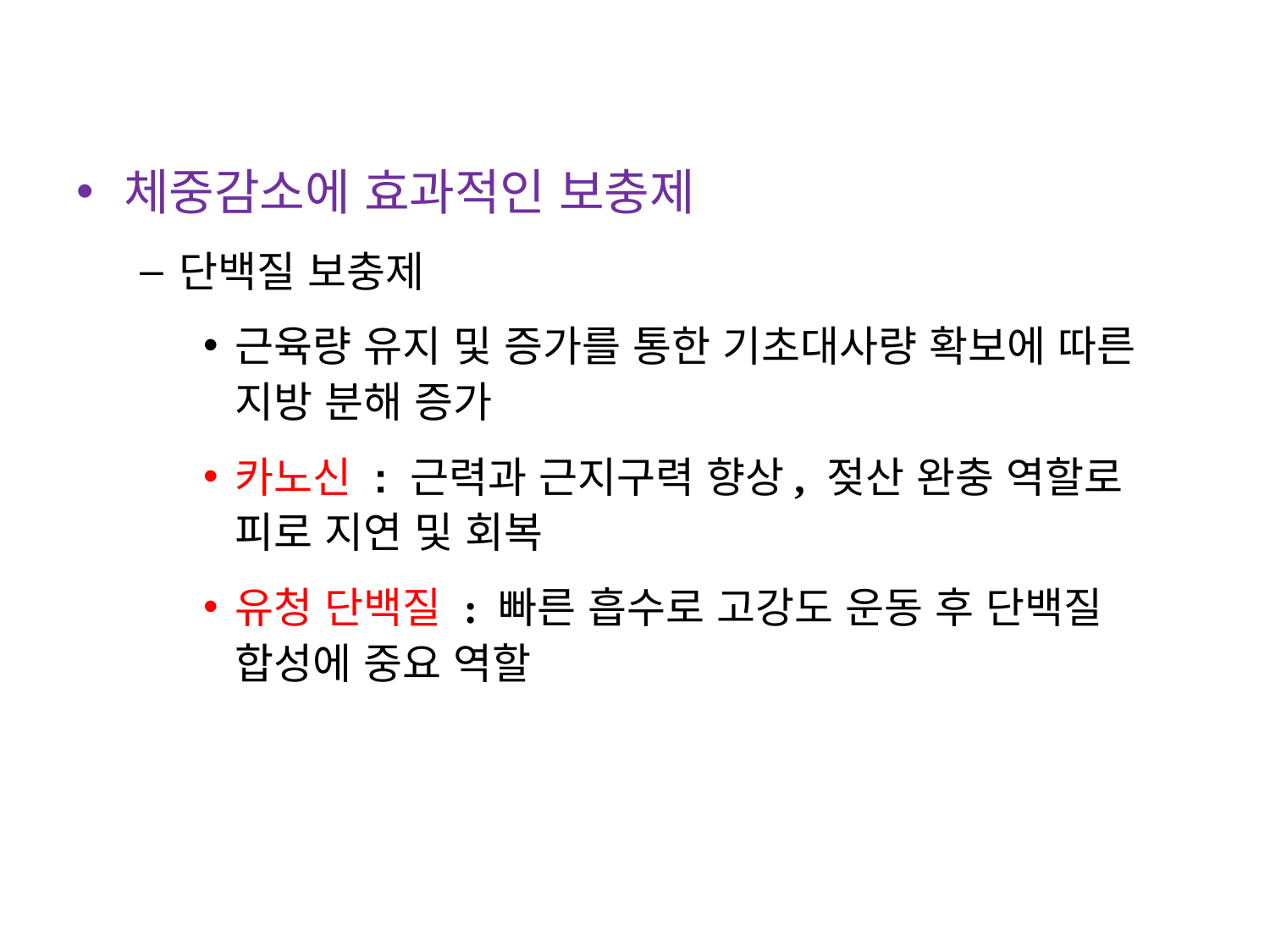

체중감소에 효과적인 보충제
단백질 보충제
근육량 유지 및 증가를 통한 기초대사량 확보에 따른 지방 분해 증가
카노신 : 근력과 근지구력 향상, 젖산 완충 역할로 피로 지연 및 회복
유청 단백질 : 빠른 흡수로 고강도 운동 후 단백질 합성에 중요 역할